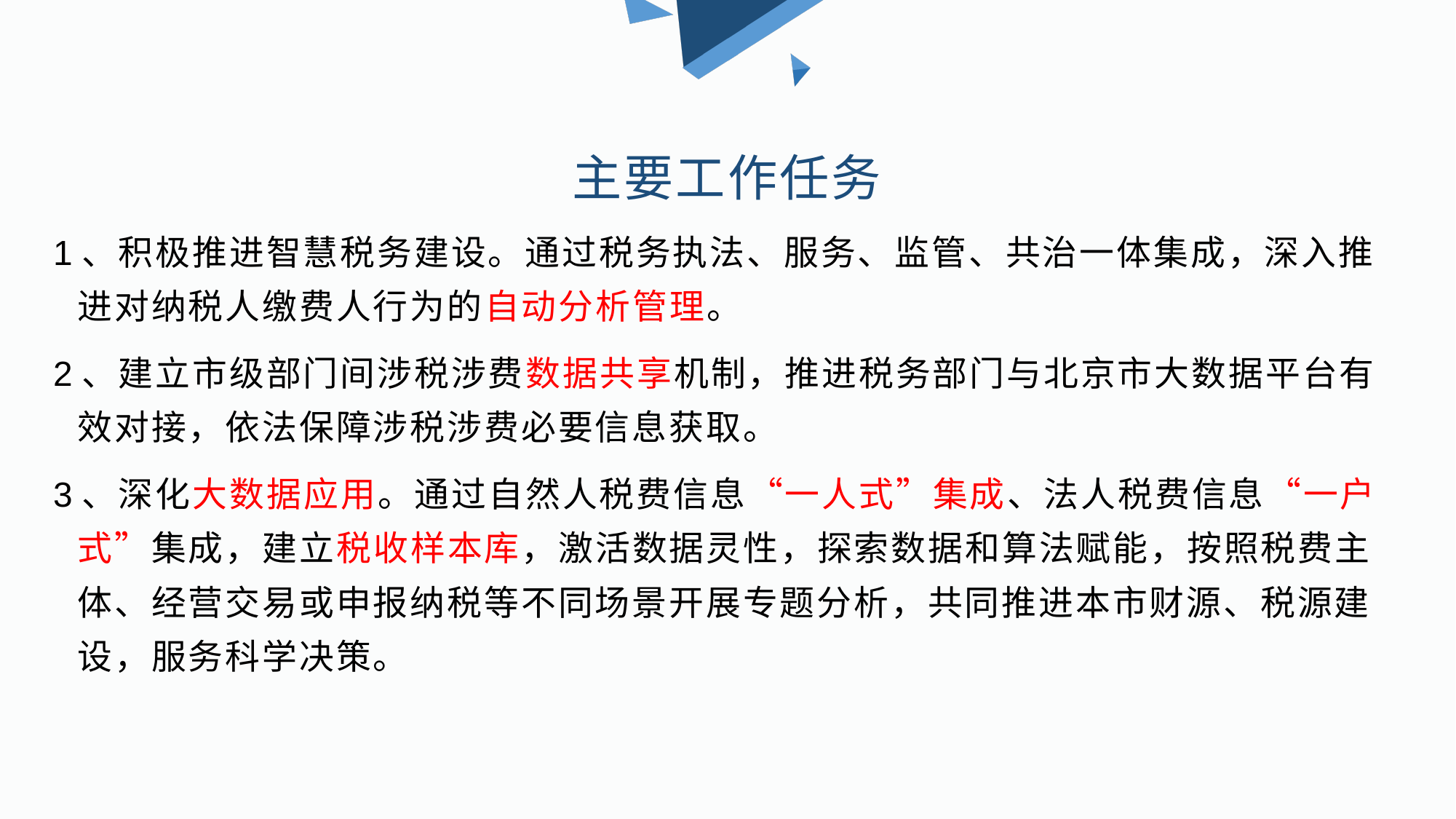

主要工作任务
1、积极推进智慧税务建设。通过税务执法、服务、监管、共治一体集成，深入推进对纳税人缴费人行为的自动分析管理。
2、建立市级部门间涉税涉费数据共享机制，推进税务部门与北京市大数据平台有效对接，依法保障涉税涉费必要信息获取。
3、深化大数据应用。通过自然人税费信息“一人式”集成、法人税费信息“一户式”集成，建立税收样本库，激活数据灵性，探索数据和算法赋能，按照税费主体、经营交易或申报纳税等不同场景开展专题分析，共同推进本市财源、税源建设，服务科学决策。
6